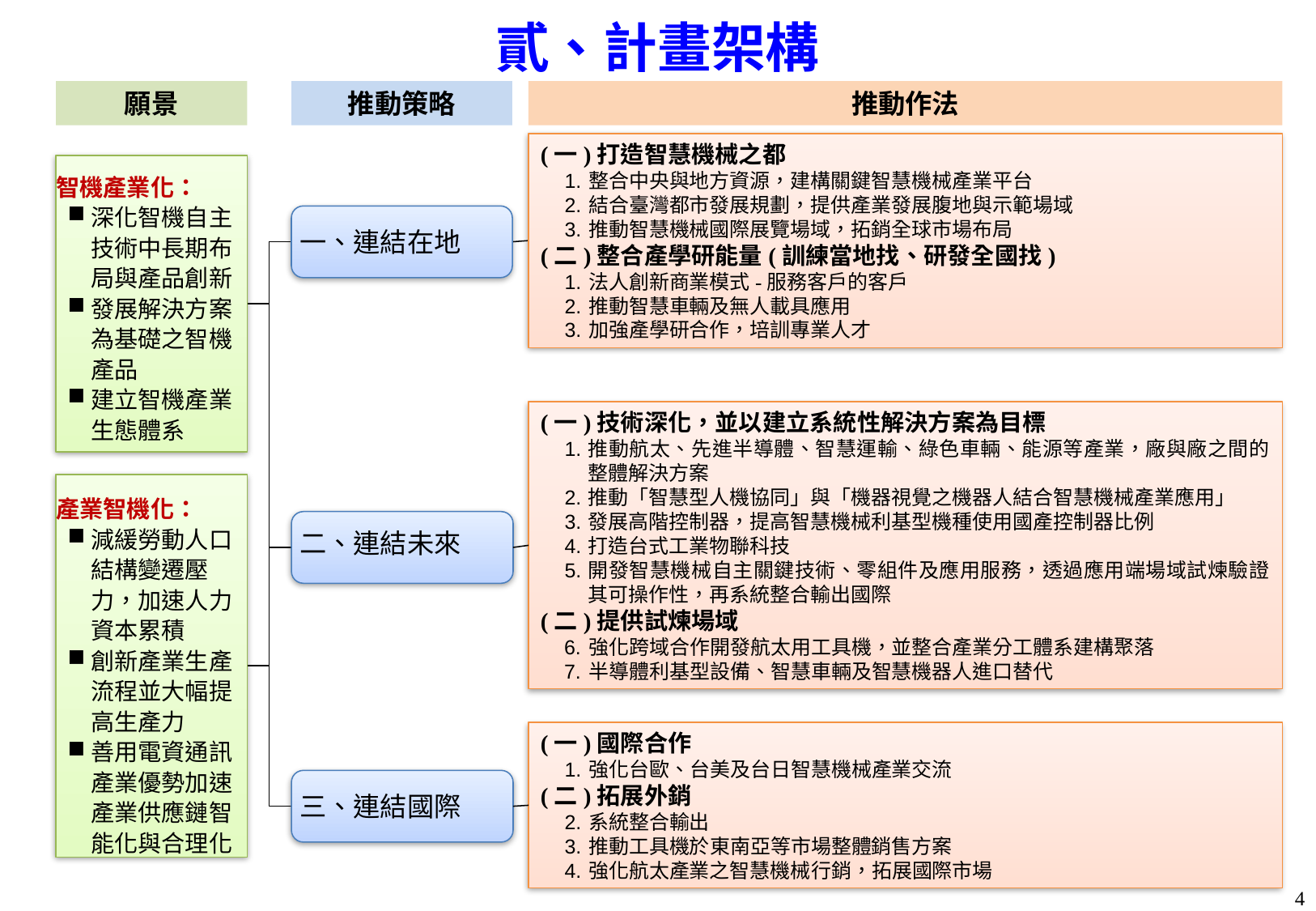

貳、計畫架構
願景
推動策略
推動作法
(一)打造智慧機械之都
整合中央與地方資源，建構關鍵智慧機械產業平台
結合臺灣都市發展規劃，提供產業發展腹地與示範場域
推動智慧機械國際展覽場域，拓銷全球市場布局
(二)整合產學研能量(訓練當地找、研發全國找)
法人創新商業模式-服務客戶的客戶
推動智慧車輛及無人載具應用
加強產學研合作，培訓專業人才
智機產業化：
深化智機自主技術中長期布局與產品創新
發展解決方案為基礎之智機產品
建立智機產業生態體系
一、連結在地
(一)技術深化，並以建立系統性解決方案為目標
推動航太、先進半導體、智慧運輸、綠色車輛、能源等產業，廠與廠之間的整體解決方案
推動「智慧型人機協同」與「機器視覺之機器人結合智慧機械產業應用」
發展高階控制器，提高智慧機械利基型機種使用國產控制器比例
打造台式工業物聯科技
開發智慧機械自主關鍵技術、零組件及應用服務，透過應用端場域試煉驗證其可操作性，再系統整合輸出國際
(二)提供試煉場域
強化跨域合作開發航太用工具機，並整合產業分工體系建構聚落
半導體利基型設備、智慧車輛及智慧機器人進口替代
產業智機化：
減緩勞動人口結構變遷壓力，加速人力資本累積
創新產業生產流程並大幅提高生產力
善用電資通訊產業優勢加速產業供應鏈智能化與合理化
二、連結未來
(一)國際合作
強化台歐、台美及台日智慧機械產業交流
(二)拓展外銷
系統整合輸出
推動工具機於東南亞等市場整體銷售方案
強化航太產業之智慧機械行銷，拓展國際市場
三、連結國際